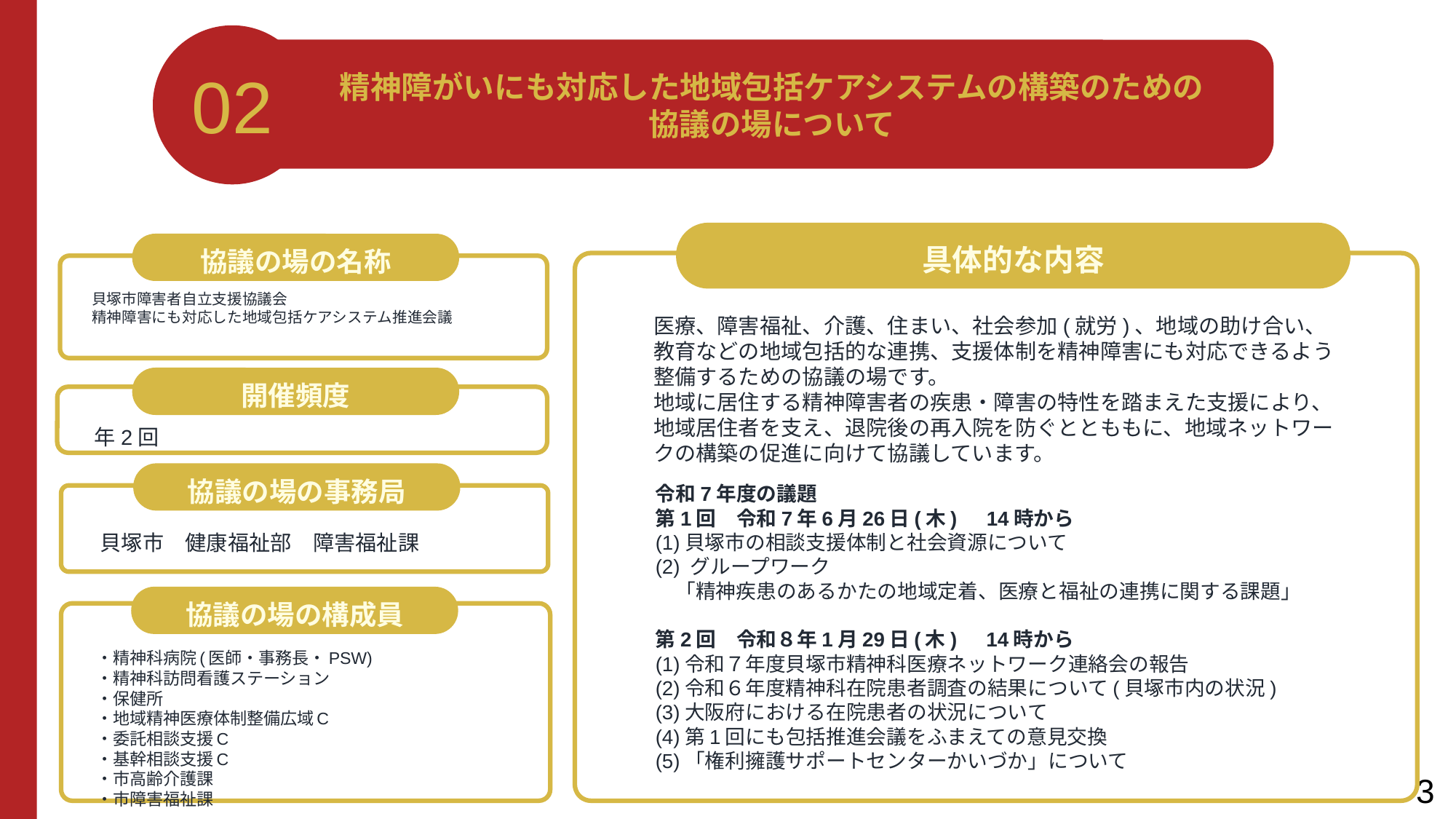

02

精神障がいにも対応した地域包括ケアシステムの構築のための
協議の場について
具体的な内容
協議の場の名称

貝塚市障害者自立支援協議会
精神障害にも対応した地域包括ケアシステム推進会議
医療、障害福祉、介護、住まい、社会参加(就労)、地域の助け合い、教育などの地域包括的な連携、支援体制を精神障害にも対応できるよう整備するための協議の場です。
地域に居住する精神障害者の疾患・障害の特性を踏まえた支援により、地域居住者を支え、退院後の再入院を防ぐととももに、地域ネットワークの構築の促進に向けて協議しています。
開催頻度

年2回
協議の場の事務局
令和7年度の議題
第1回　令和7年6月26日(木)　14時から
(1)貝塚市の相談支援体制と社会資源について
(2) グループワーク
　「精神疾患のあるかたの地域定着、医療と福祉の連携に関する課題」

第2回　令和８年1月29日(木)　14時から
(1)令和７年度貝塚市精神科医療ネットワーク連絡会の報告
(2)令和６年度精神科在院患者調査の結果について(貝塚市内の状況)
(3)大阪府における在院患者の状況について
(4)第1回にも包括推進会議をふまえての意見交換
(5)「権利擁護サポートセンターかいづか」について

貝塚市　健康福祉部　障害福祉課
協議の場の構成員

・精神科病院(医師・事務長・PSW)
・精神科訪問看護ステーション
・保健所
・地域精神医療体制整備広域C
・委託相談支援C
・基幹相談支援C
・市高齢介護課
・市障害福祉課